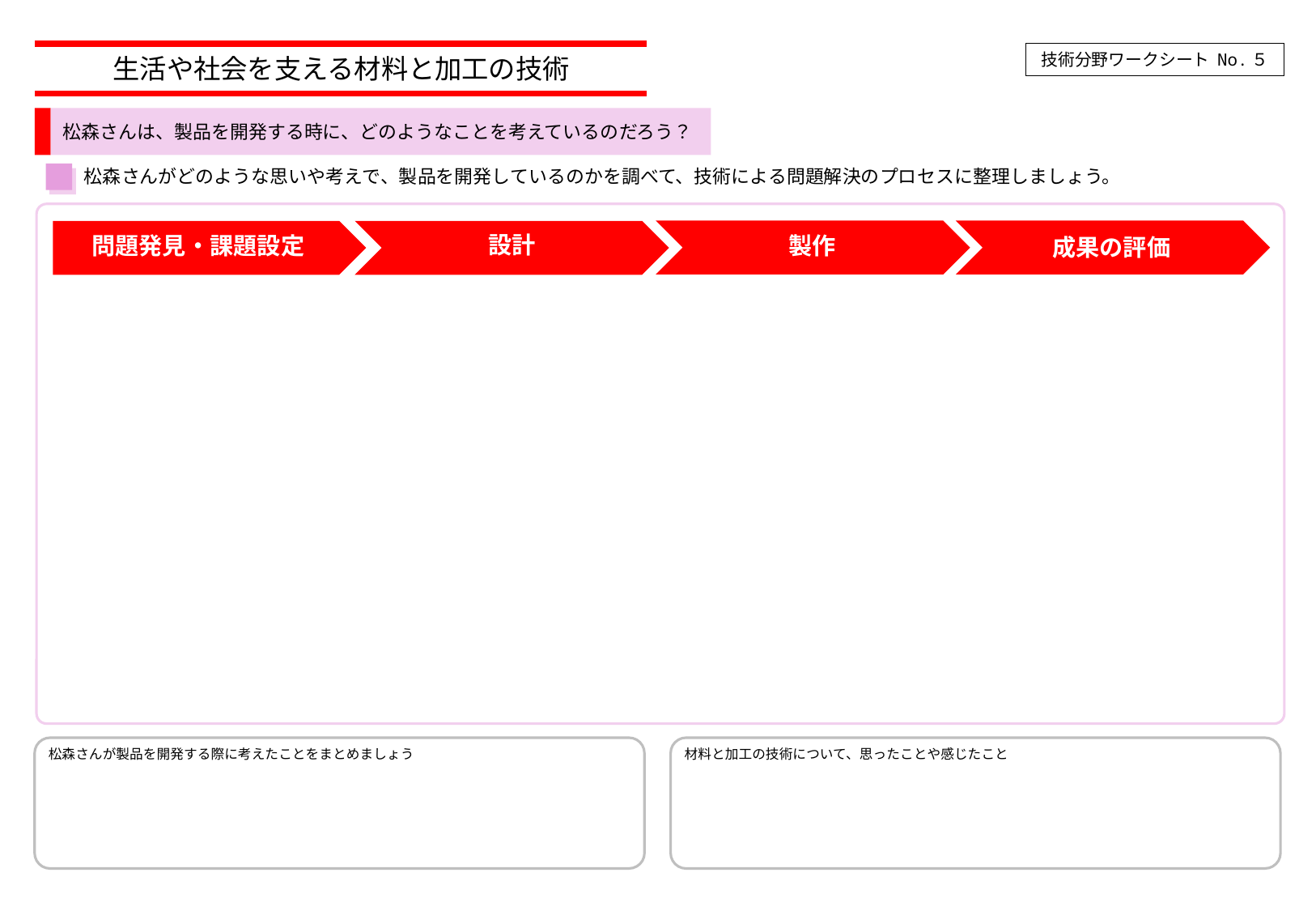

技術分野ワークシート No.５
生活や社会を支える材料と加工の技術

松森さんは、製品を開発する時に、どのようなことを考えているのだろう？
松森さんがどのような思いや考えで、製品を開発しているのかを調べて、技術による問題解決のプロセスに整理しましょう。

設計
製作
問題発見・課題設定
成果の評価

松森さんが製品を開発する際に考えたことをまとめましょう

材料と加工の技術について、思ったことや感じたこと